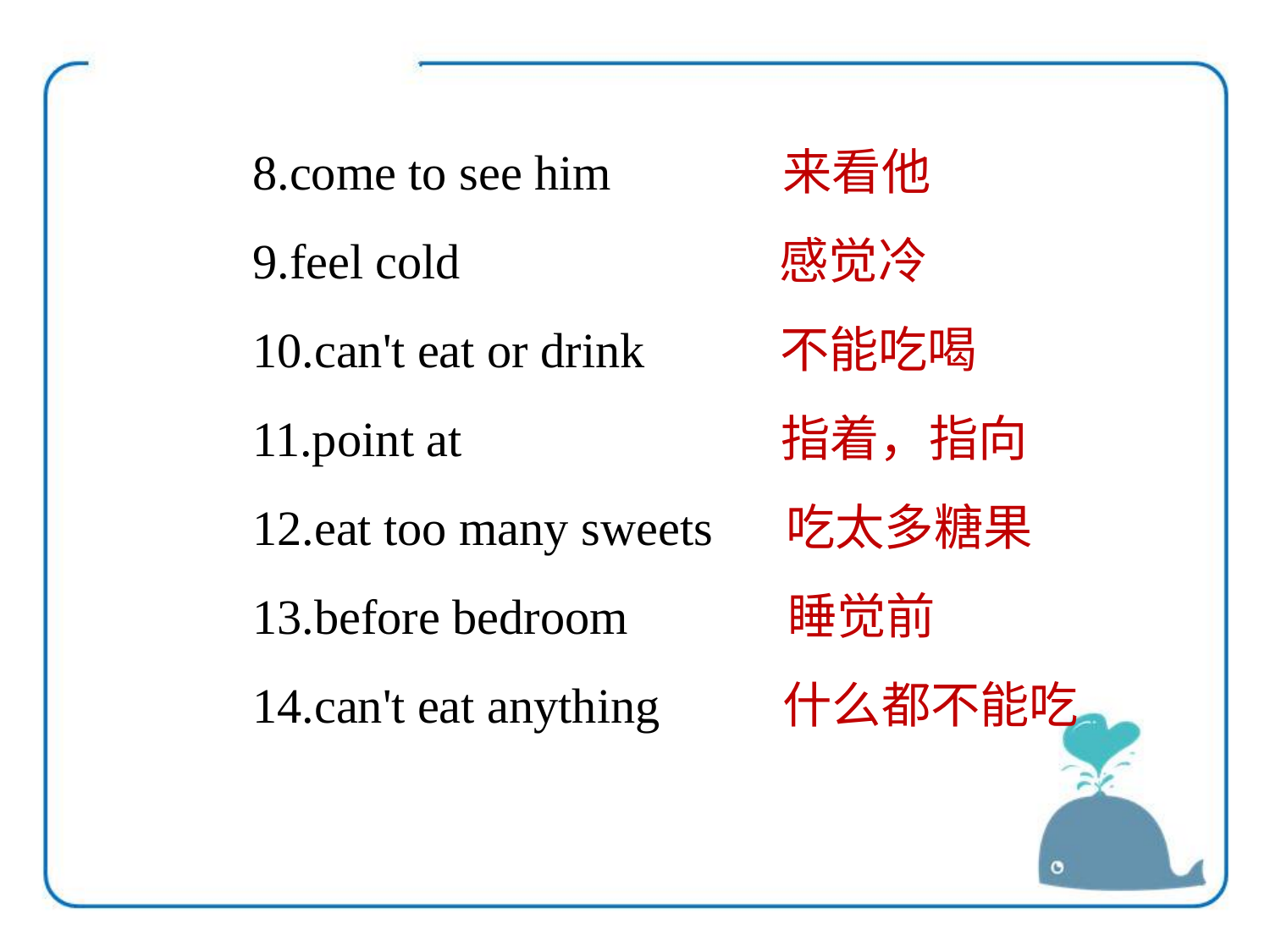

8.come to see him             来看他
9.feel cold                         感觉冷
10.can't eat or drink          不能吃喝
11.point at                         指着，指向
12.eat too many sweets     吃太多糖果
13.before bedroom            睡觉前
14.can't eat anything         什么都不能吃